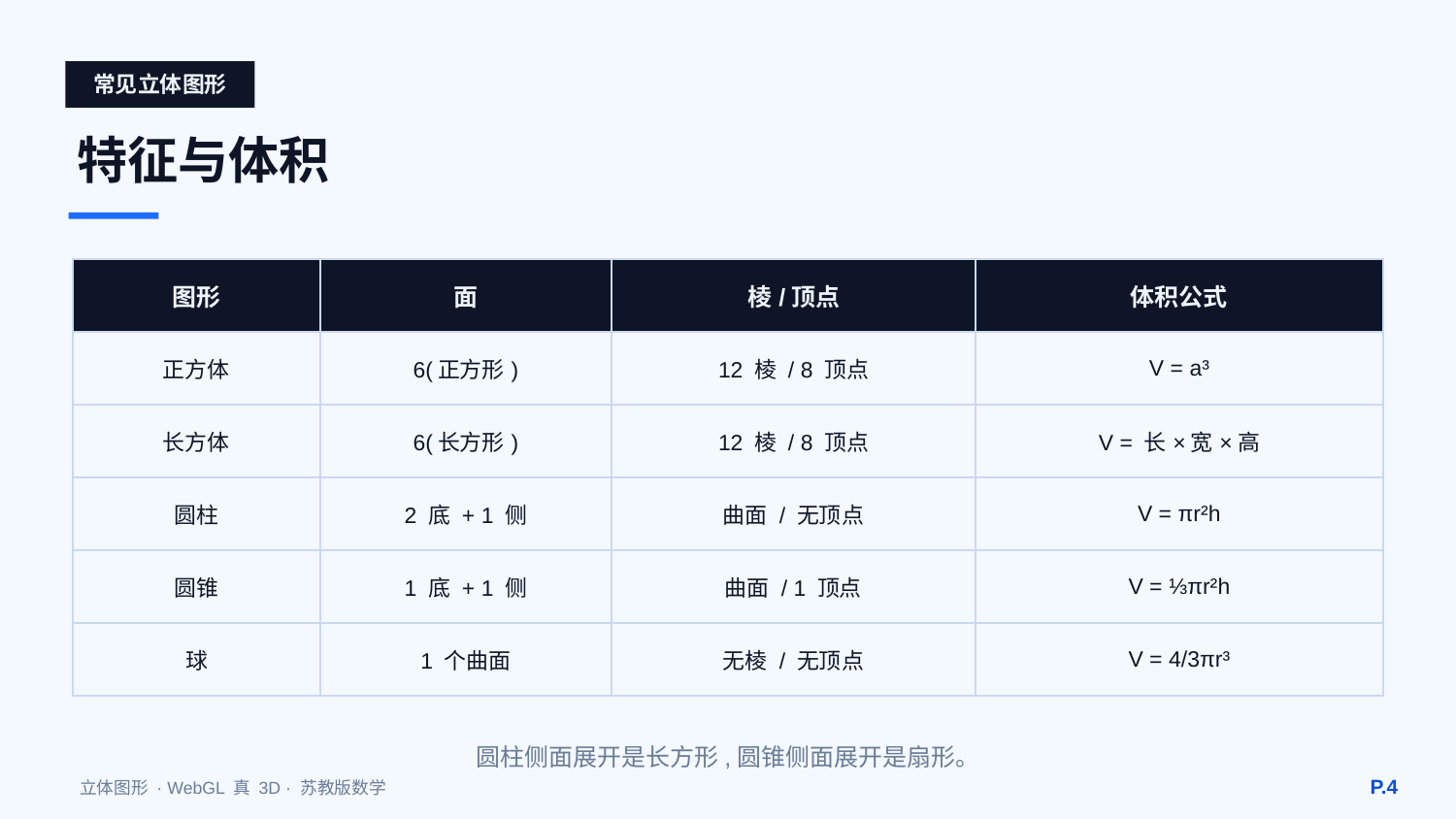

常见立体图形

特征与体积

| 图形 | 面 | 棱/顶点 | 体积公式 |
| --- | --- | --- | --- |
| 正方体 | 6(正方形) | 12 棱 / 8 顶点 | V = a³ |
| 长方体 | 6(长方形) | 12 棱 / 8 顶点 | V = 长×宽×高 |
| 圆柱 | 2 底 + 1 侧 | 曲面 / 无顶点 | V = πr²h |
| 圆锥 | 1 底 + 1 侧 | 曲面 / 1 顶点 | V = ⅓πr²h |
| 球 | 1 个曲面 | 无棱 / 无顶点 | V = 4/3πr³ |
圆柱侧面展开是长方形,圆锥侧面展开是扇形。
P.4
立体图形 · WebGL 真 3D · 苏教版数学